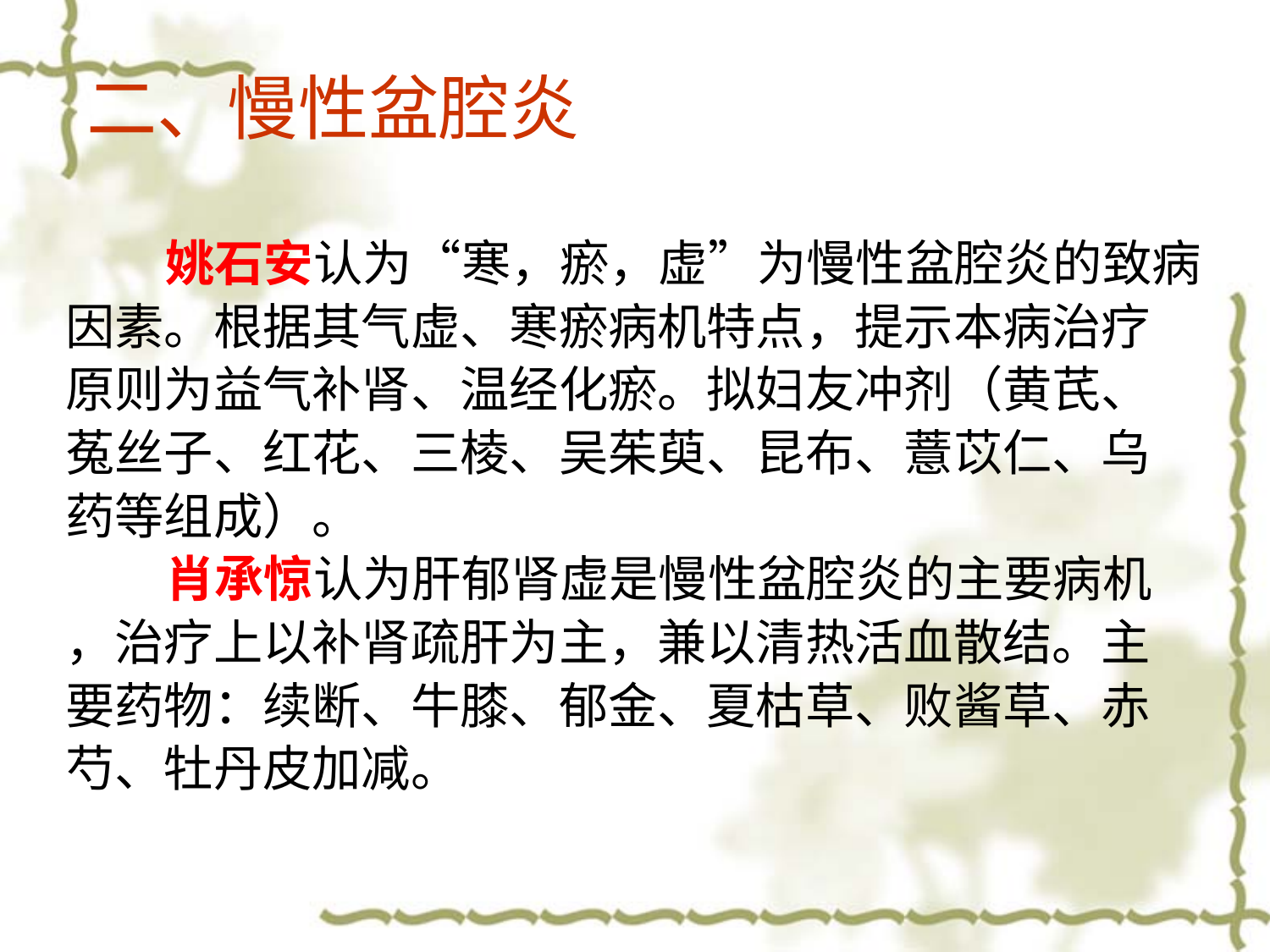

二、慢性盆腔炎

        姚石安认为“寒，瘀，虚”为慢性盆腔炎的致病
因素。根据其气虚、寒瘀病机特点，提示本病治疗
原则为益气补肾、温经化瘀。拟妇友冲剂（黄芪、
菟丝子、红花、三棱、吴茱萸、昆布、薏苡仁、乌
药等组成）。
        肖承惊认为肝郁肾虚是慢性盆腔炎的主要病机
，治疗上以补肾疏肝为主，兼以清热活血散结。主
要药物：续断、牛膝、郁金、夏枯草、败酱草、赤
芍、牡丹皮加减。